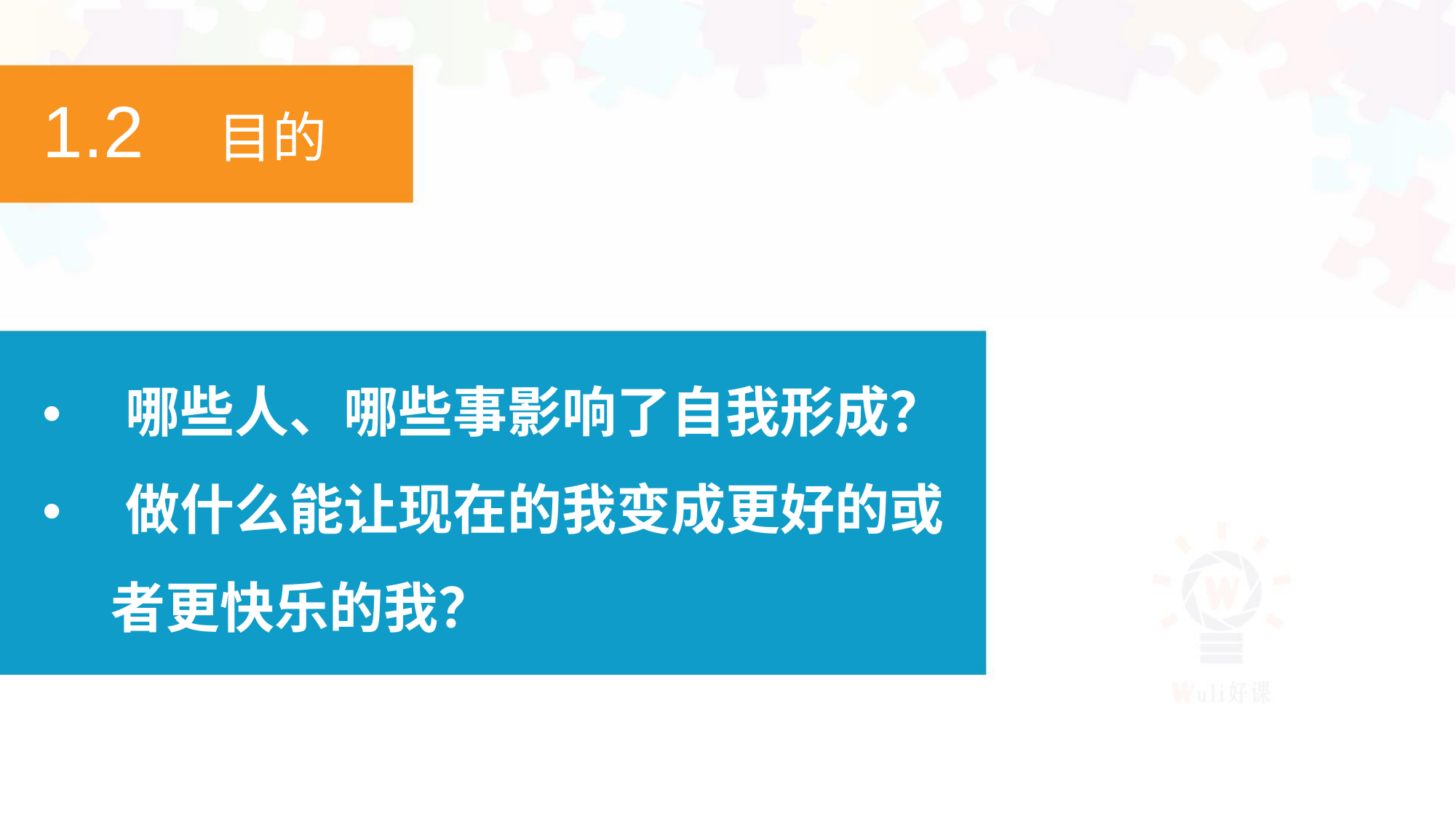

1.2 目的
• 哪些人、哪些事影响了自我形成？
• 做什么能让现在的我变成更好的或
者更快乐的我？